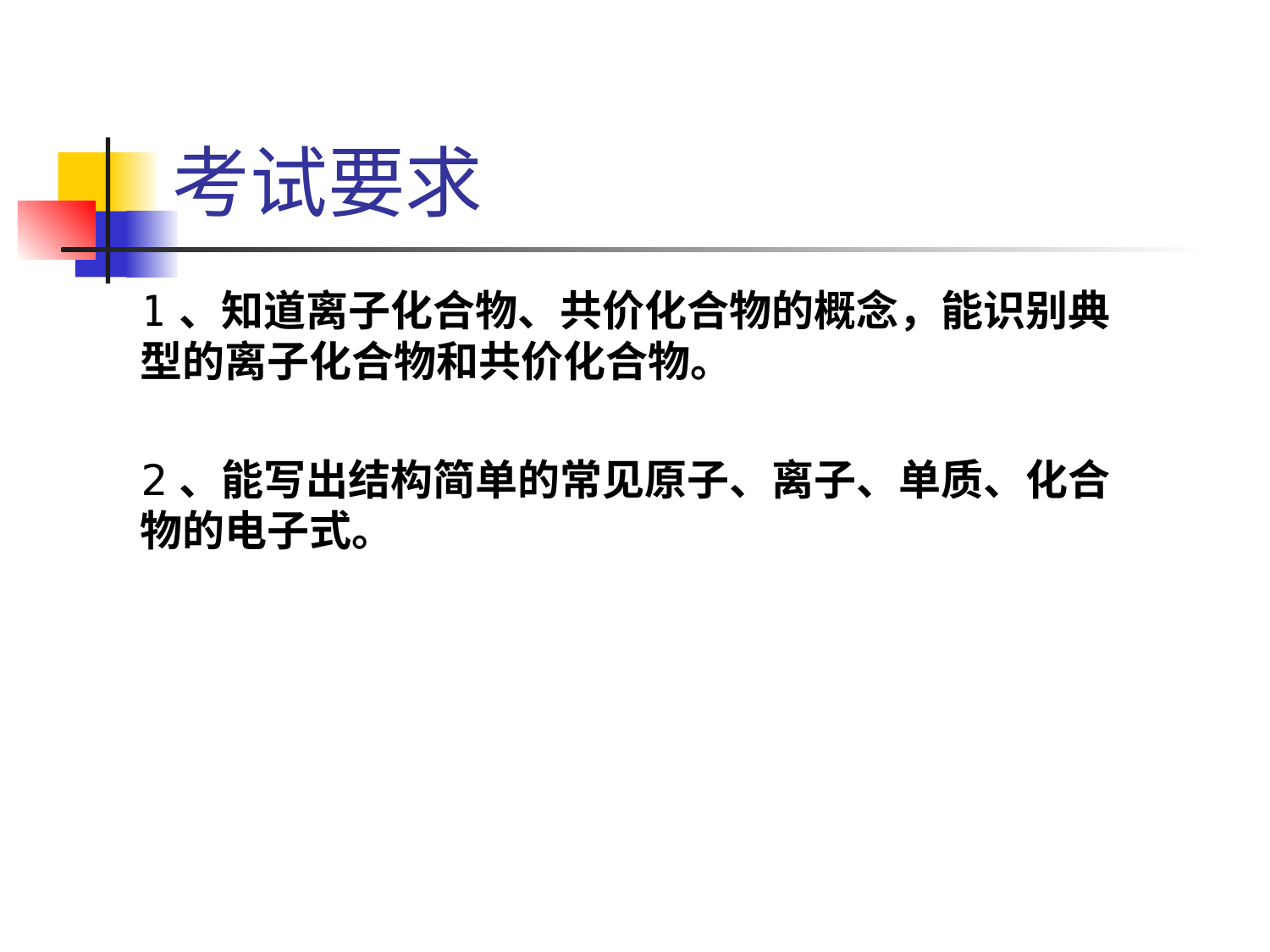

# 考试要求
    1、知道离子化合物、共价化合物的概念，能识别典型的离子化合物和共价化合物。

    2、能写出结构简单的常见原子、离子、单质、化合物的电子式。